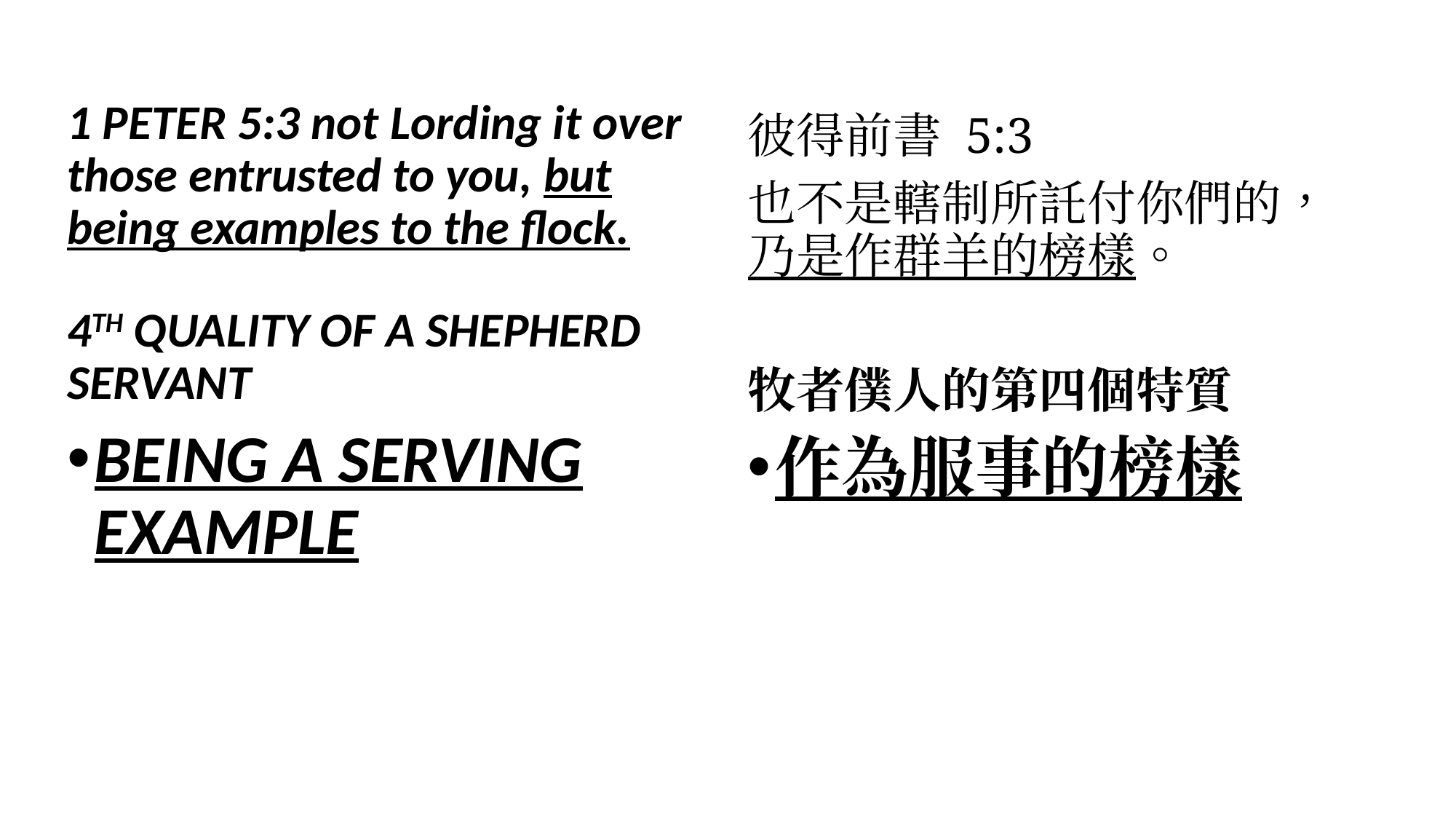

1 PETER 5:3 not Lording it over those entrusted to you, but being examples to the flock.

4TH QUALITY OF A SHEPHERD SERVANT
BEING A SERVING EXAMPLE

彼得前書 5:3
也不是轄制所託付你們的，乃是作群羊的榜樣。

牧者僕人的第四個特質
作為服事的榜樣